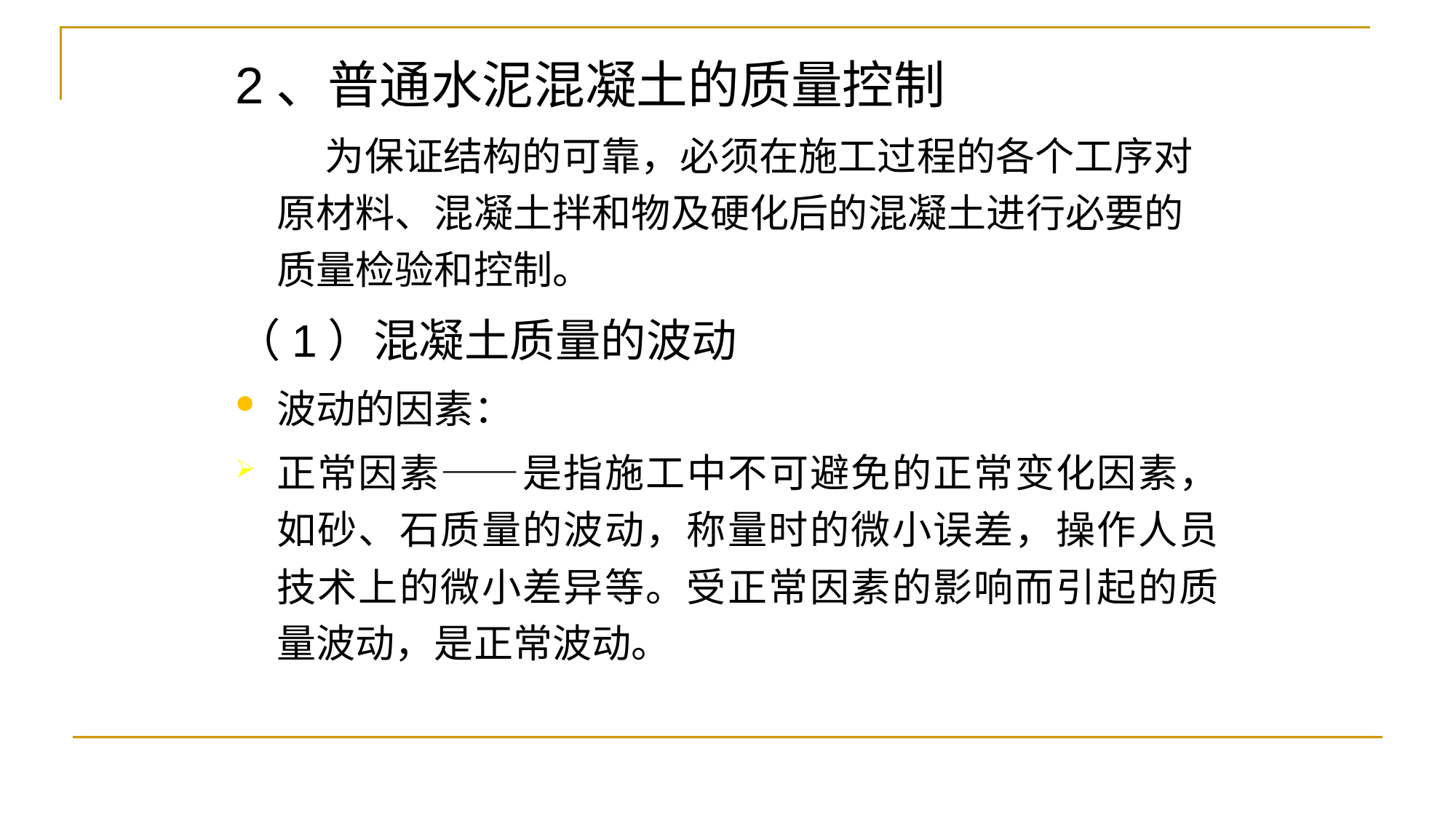

2、普通水泥混凝土的质量控制
         为保证结构的可靠，必须在施工过程的各个工序对原材料、混凝土拌和物及硬化后的混凝土进行必要的质量检验和控制。
（1）混凝土质量的波动
波动的因素：
正常因素——是指施工中不可避免的正常变化因素，如砂、石质量的波动，称量时的微小误差，操作人员技术上的微小差异等。受正常因素的影响而引起的质量波动，是正常波动。